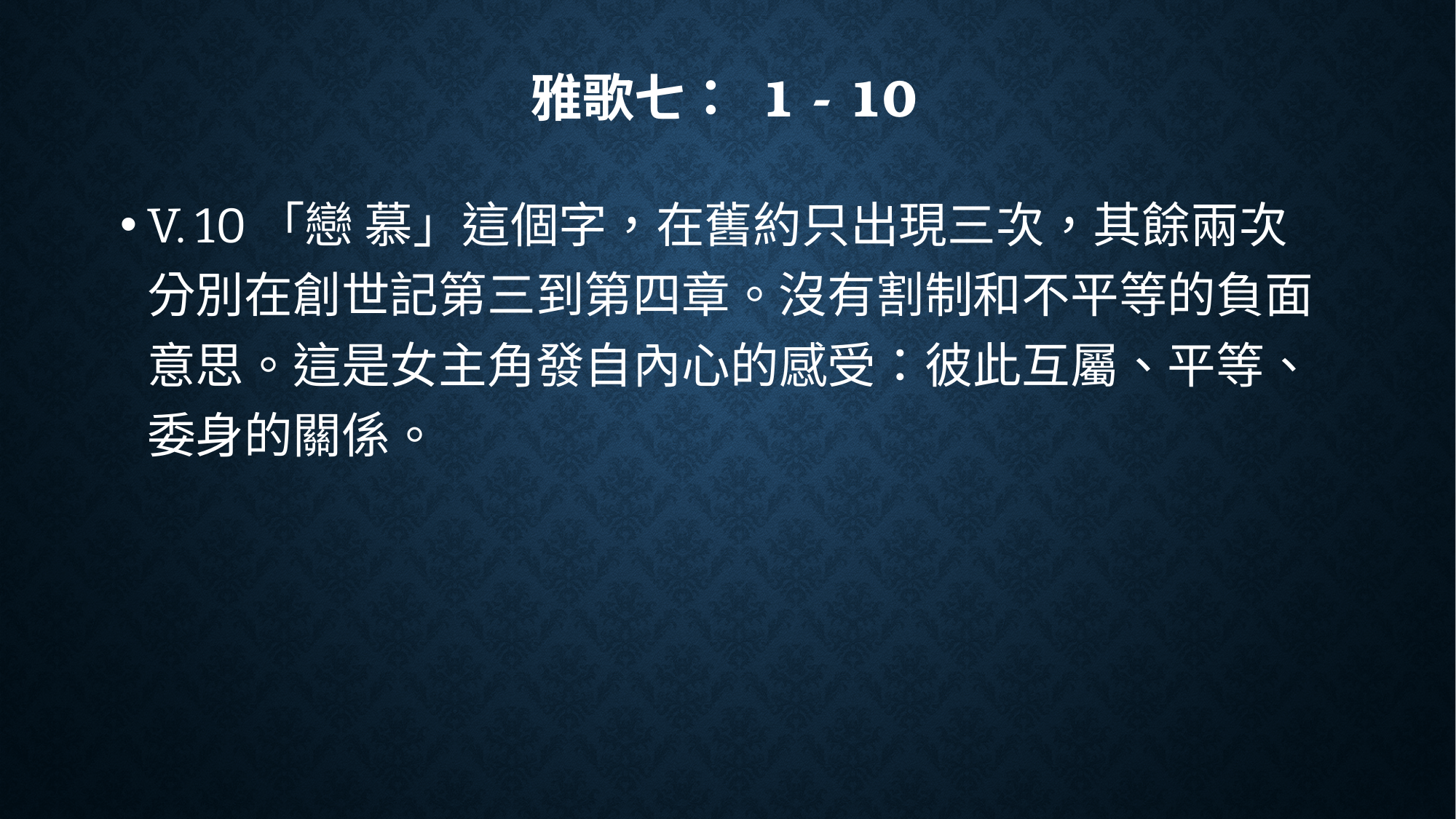

# 雅歌七： 1 - 10
V. 10	「戀 慕」這個字，在舊約只出現三次，其餘兩次分別在創世記第三到第四章。沒有割制和不平等的負面意思。這是女主角發自內心的感受：彼此互屬、平等、委身的關係。